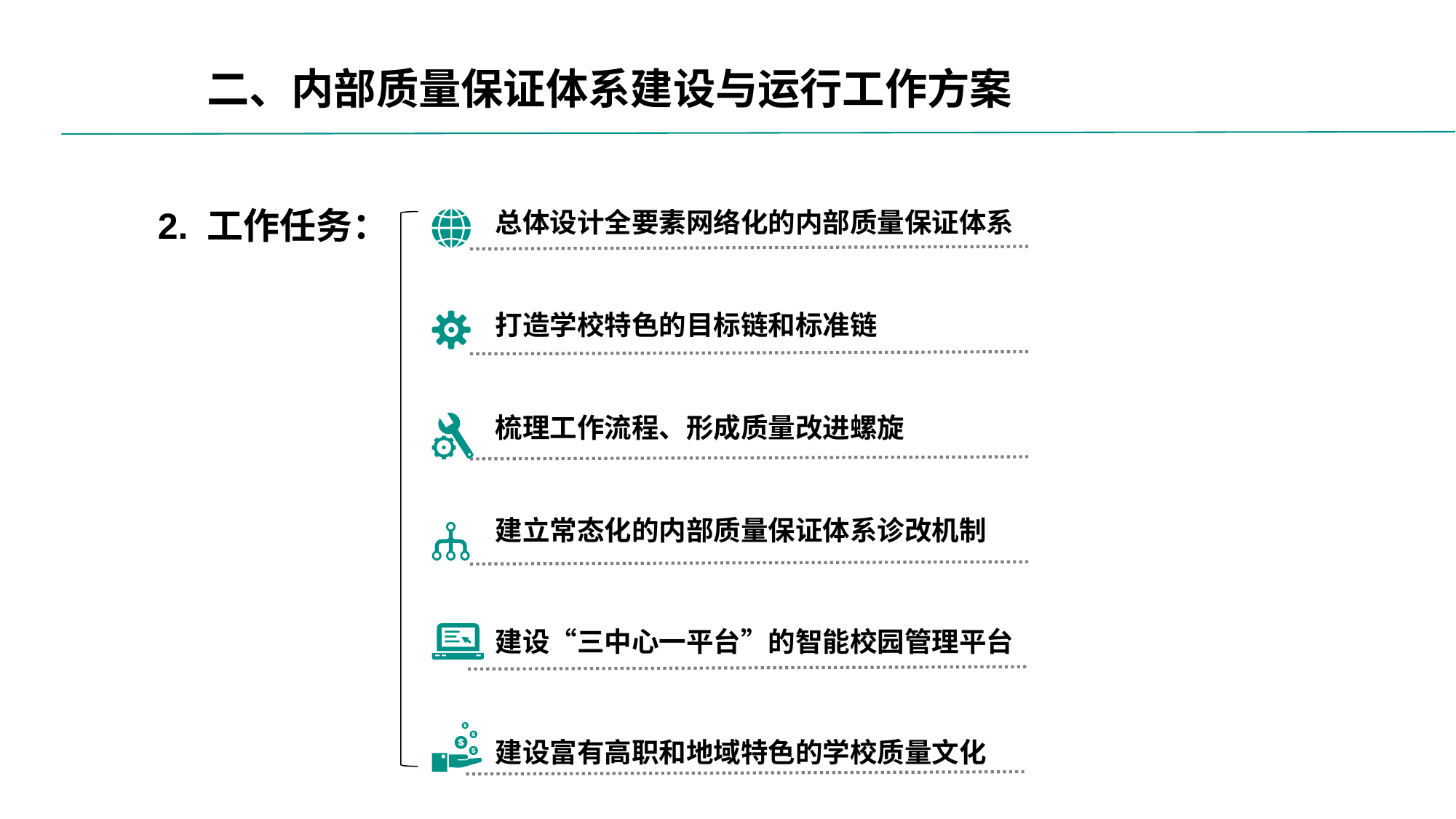

二、内部质量保证体系建设与运行工作方案
2. 工作任务：
总体设计全要素网络化的内部质量保证体系

打造学校特色的目标链和标准链
梳理工作流程、形成质量改进螺旋
建立常态化的内部质量保证体系诊改机制
建设“三中心一平台”的智能校园管理平台
建设富有高职和地域特色的学校质量文化